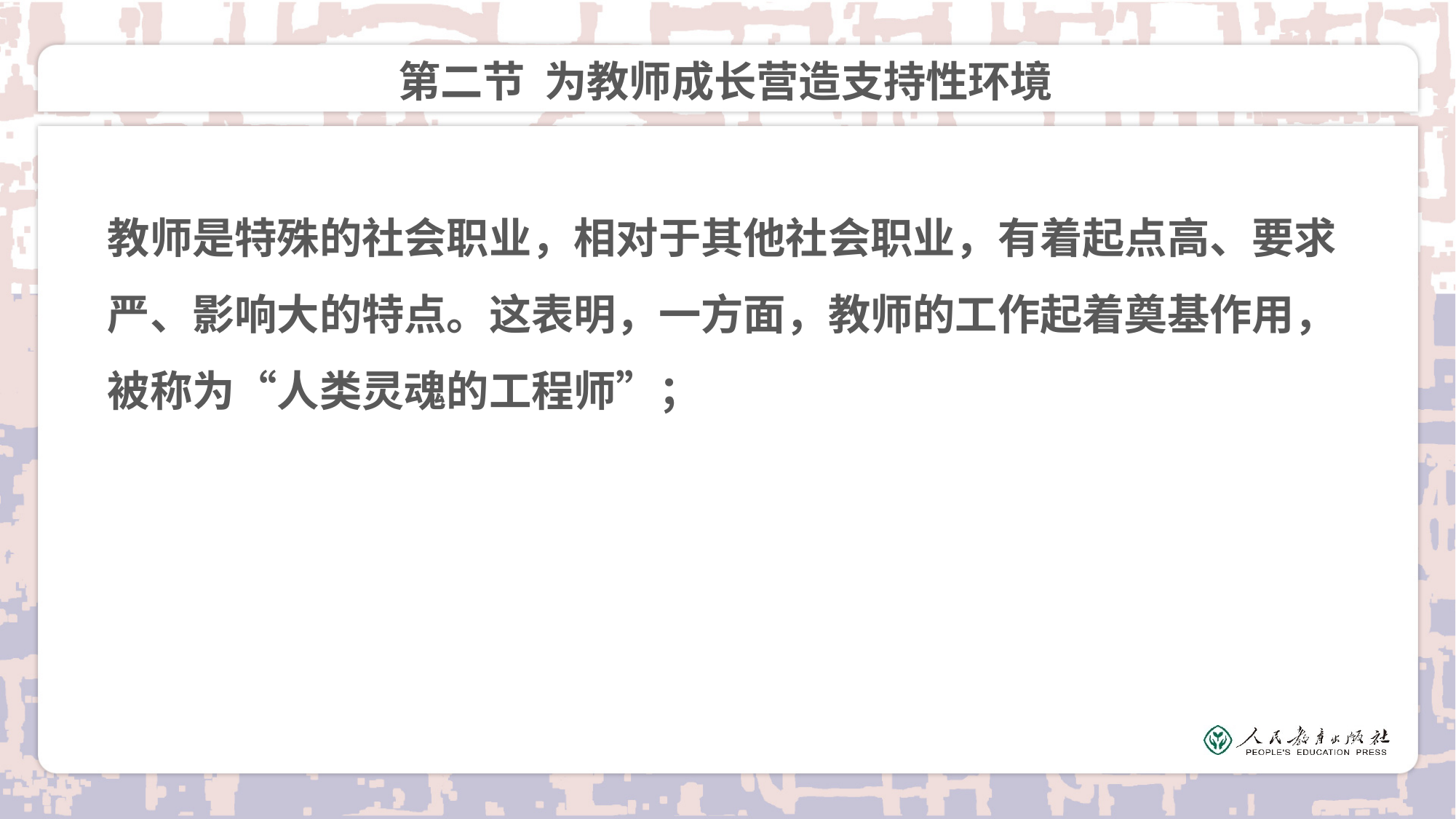

# 第二节  为教师成长营造支持性环境
教师是特殊的社会职业，相对于其他社会职业，有着起点高、要求严、影响大的特点。这表明，一方面，教师的工作起着奠基作用，被称为“人类灵魂的工程师”；